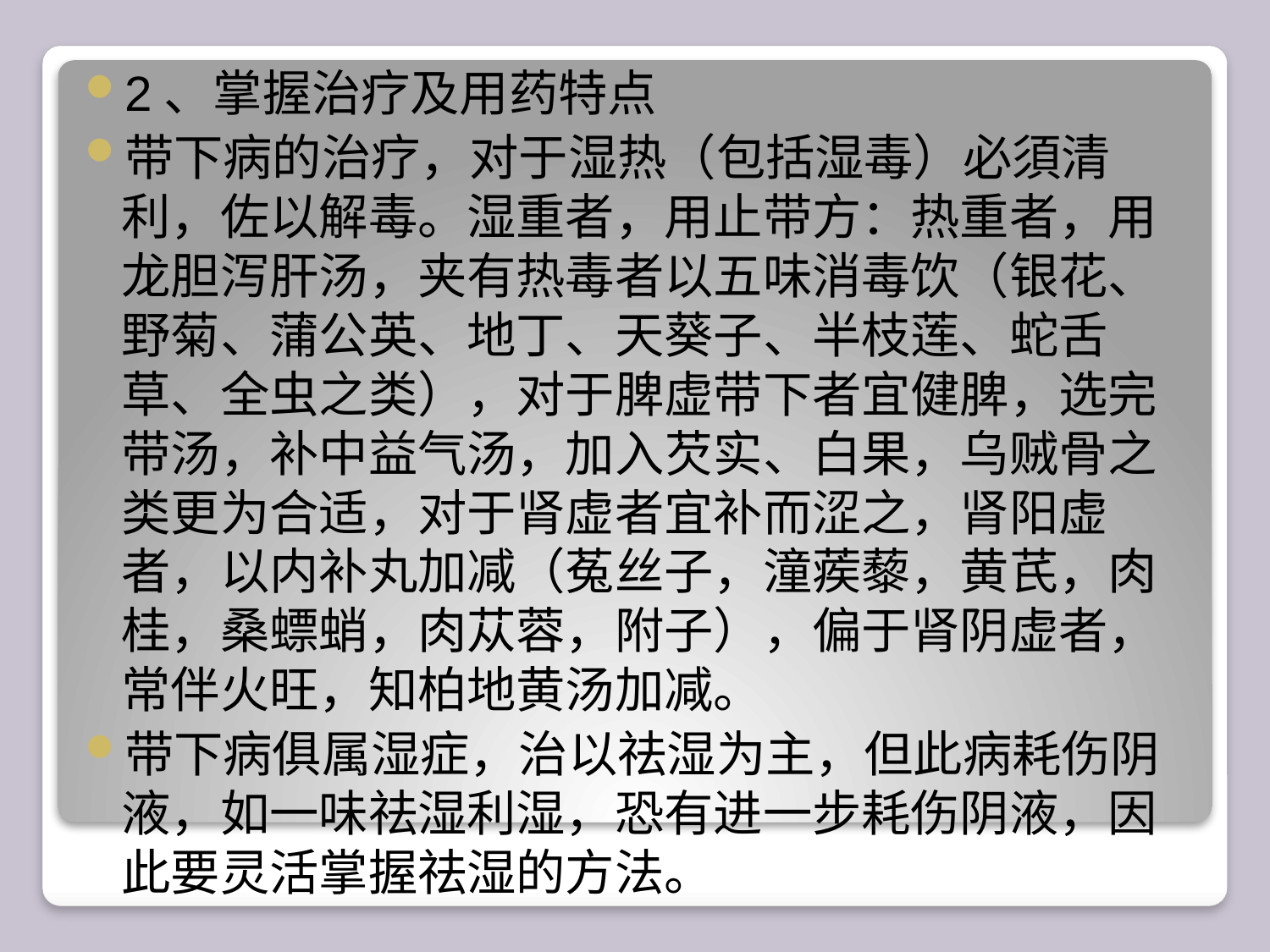

2、掌握治疗及用药特点
带下病的治疗，对于湿热（包括湿毒）必須清利，佐以解毒。湿重者，用止带方：热重者，用龙胆泻肝汤，夹有热毒者以五味消毒饮（银花、野菊、蒲公英、地丁、天葵子、半枝莲、蛇舌草、全虫之类），对于脾虚带下者宜健脾，选完带汤，补中益气汤，加入芡实、白果，乌贼骨之类更为合适，对于肾虚者宜补而涩之，肾阳虚者，以内补丸加减（菟丝子，潼蒺藜，黄芪，肉桂，桑螵蛸，肉苁蓉，附子），偏于肾阴虚者，常伴火旺，知柏地黄汤加减。
带下病俱属湿症，治以祛湿为主，但此病耗伤阴液，如一味祛湿利湿，恐有进一步耗伤阴液，因此要灵活掌握祛湿的方法。